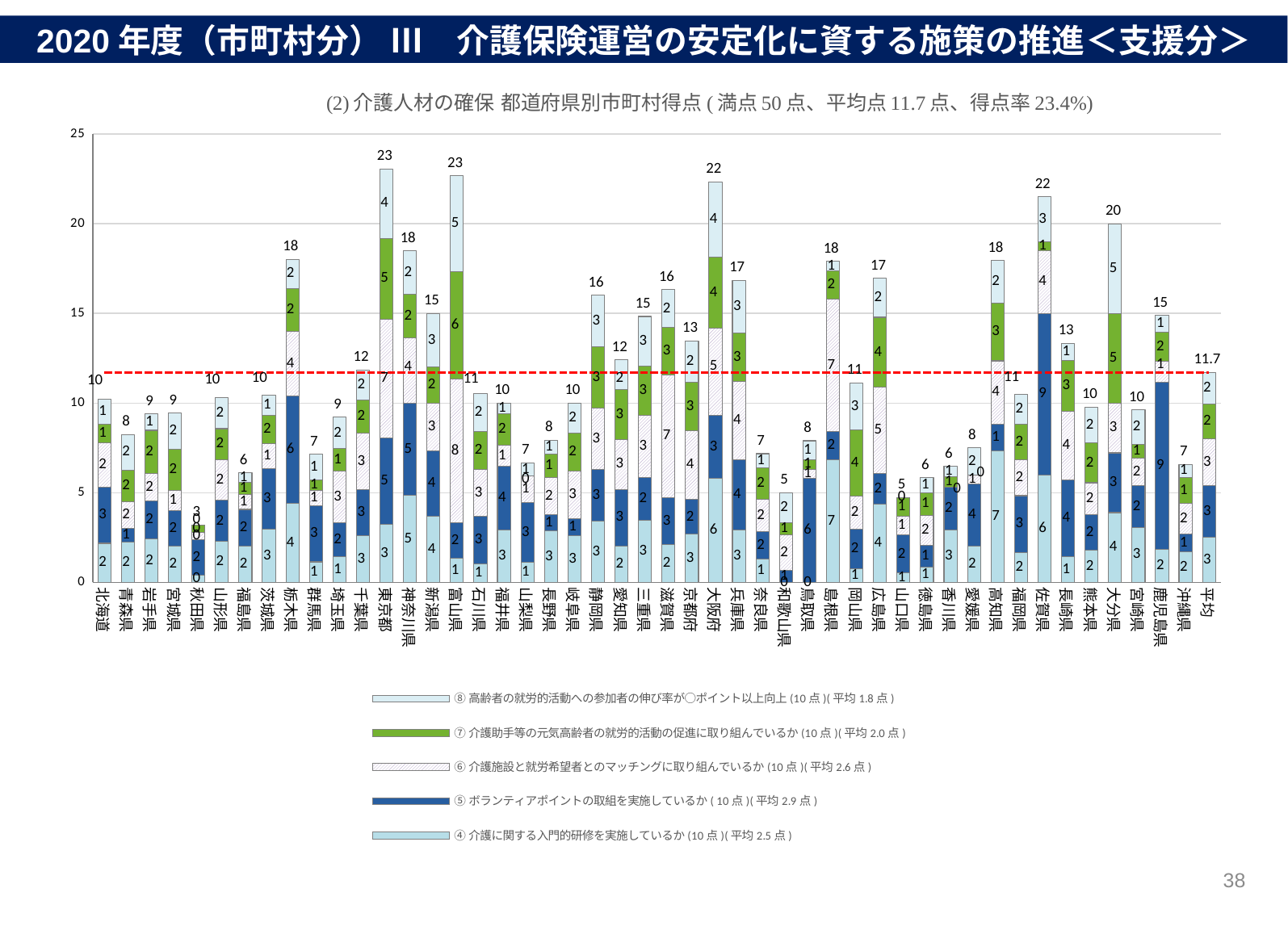

2020年度（市町村分） Ⅲ　介護保険運営の安定化に資する施策の推進＜支援分＞

### Chart

| Category | ④介護に関する入門的研修を実施しているか(10点)(平均2.5点) | ⑤ボランティアポイントの取組を実施しているか( 10点)(平均2.9点) | ⑥介護施設と就労希望者とのマッチングに取り組んでいるか(10点)(平均2.6点) | ⑦介護助手等の元気高齢者の就労的活動の促進に取り組んでいるか(10点)(平均2.0点) | ⑧高齢者の就労的活動への参加者の伸び率が○ポイント以上向上(10点)(平均1.8点) | 合計 | 平均 |
|---|---|---|---|---|---|---|---|
| 北海道 | 2.17877094972067 | 3.1284916201117317 | 2.458100558659218 | 1.0614525139664805 | 1.3966480446927374 | 10.223463687150838 | 11.70017231476163 |
| 青森県 | 2.25 | 0.75 | 1.5 | 1.75 | 2.0 | 8.25 | 11.70017231476163 |
| 岩手県 | 2.4242424242424243 | 2.121212121212121 | 1.5151515151515151 | 2.4242424242424243 | 0.9090909090909091 | 9.393939393939393 | 11.70017231476163 |
| 宮城県 | 2.0 | 2.0 | 1.1428571428571428 | 2.2857142857142856 | 2.0 | 9.428571428571427 | 11.70017231476163 |
| 秋田県 | 0.4 | 2.0 | 0.4 | 0.4 | 0.0 | 3.1999999999999997 | 11.70017231476163 |
| 山形県 | 2.2857142857142856 | 2.2857142857142856 | 2.2857142857142856 | 1.7142857142857142 | 1.7142857142857142 | 10.285714285714285 | 11.70017231476163 |
| 福島県 | 2.0338983050847457 | 2.0338983050847457 | 0.847457627118644 | 0.6779661016949152 | 0.5084745762711864 | 6.101694915254237 | 11.70017231476163 |
| 茨城県 | 2.9545454545454546 | 3.409090909090909 | 1.3636363636363635 | 1.5909090909090908 | 1.1363636363636365 | 10.454545454545453 | 11.70017231476163 |
| 栃木県 | 4.4 | 6.0 | 3.6 | 2.4 | 1.6 | 18.0 | 11.70017231476163 |
| 群馬県 | 1.1428571428571428 | 3.142857142857143 | 0.8571428571428571 | 0.5714285714285714 | 1.4285714285714286 | 7.142857142857142 | 11.70017231476163 |
| 埼玉県 | 1.4285714285714286 | 1.9047619047619047 | 2.857142857142857 | 1.2698412698412698 | 1.746031746031746 | 9.206349206349206 | 11.70017231476163 |
| 千葉県 | 2.5925925925925926 | 2.5925925925925926 | 3.1481481481481484 | 1.8518518518518519 | 1.6666666666666667 | 11.851851851851851 | 11.70017231476163 |
| 東京都 | 3.225806451612903 | 4.838709677419355 | 6.612903225806452 | 4.516129032258065 | 3.870967741935484 | 23.06451612903226 | 11.70017231476163 |
| 神奈川県 | 4.848484848484849 | 5.151515151515151 | 3.6363636363636362 | 2.4242424242424243 | 2.4242424242424243 | 18.484848484848488 | 11.70017231476163 |
| 新潟県 | 3.6666666666666665 | 3.6666666666666665 | 2.6666666666666665 | 2.0 | 3.0 | 15.0 | 11.70017231476163 |
| 富山県 | 1.3333333333333333 | 2.0 | 8.0 | 6.0 | 5.333333333333333 | 22.666666666666664 | 11.70017231476163 |
| 石川県 | 1.0526315789473684 | 2.6315789473684212 | 2.6315789473684212 | 2.1052631578947367 | 2.1052631578947367 | 10.526315789473683 | 11.70017231476163 |
| 福井県 | 2.9411764705882355 | 3.5294117647058822 | 1.1764705882352942 | 1.7647058823529411 | 0.5882352941176471 | 10.0 | 11.70017231476163 |
| 山梨県 | 1.1111111111111112 | 3.3333333333333335 | 1.4814814814814814 | 0.0 | 0.7407407407407407 | 6.666666666666666 | 11.70017231476163 |
| 長野県 | 2.857142857142857 | 0.9090909090909091 | 2.0779220779220777 | 1.2987012987012987 | 0.7792207792207793 | 7.922077922077922 | 11.70017231476163 |
| 岐阜県 | 2.619047619047619 | 0.9523809523809523 | 2.619047619047619 | 2.142857142857143 | 1.6666666666666667 | 9.999999999999998 | 11.70017231476163 |
| 静岡県 | 3.4285714285714284 | 2.857142857142857 | 3.4285714285714284 | 3.4285714285714284 | 2.857142857142857 | 16.0 | 11.70017231476163 |
| 愛知県 | 2.037037037037037 | 3.1481481481481484 | 2.7777777777777777 | 2.7777777777777777 | 1.6666666666666667 | 12.407407407407407 | 11.70017231476163 |
| 三重県 | 3.4482758620689653 | 2.413793103448276 | 3.4482758620689653 | 2.7586206896551726 | 2.7586206896551726 | 14.827586206896552 | 11.70017231476163 |
| 滋賀県 | 2.1052631578947367 | 2.6315789473684212 | 6.842105263157895 | 2.6315789473684212 | 2.1052631578947367 | 16.31578947368421 | 11.70017231476163 |
| 京都府 | 2.6923076923076925 | 1.9230769230769231 | 3.8461538461538463 | 2.6923076923076925 | 2.3076923076923075 | 13.46153846153846 | 11.70017231476163 |
| 大阪府 | 5.813953488372093 | 3.488372093023256 | 4.883720930232558 | 3.953488372093023 | 4.186046511627907 | 22.325581395348834 | 11.70017231476163 |
| 兵庫県 | 2.926829268292683 | 3.902439024390244 | 4.390243902439025 | 2.682926829268293 | 2.926829268292683 | 16.829268292682926 | 11.70017231476163 |
| 奈良県 | 1.2820512820512822 | 1.5384615384615385 | 1.794871794871795 | 1.794871794871795 | 0.7692307692307693 | 7.17948717948718 | 11.70017231476163 |
| 和歌山県 | 0.0 | 0.6666666666666666 | 2.0 | 0.6666666666666666 | 1.6666666666666667 | 5.0 | 11.70017231476163 |
| 鳥取県 | 0.0 | 5.7894736842105265 | 0.5263157894736842 | 0.5263157894736842 | 1.0526315789473684 | 7.894736842105263 | 11.70017231476163 |
| 島根県 | 6.842105263157895 | 1.5789473684210527 | 7.368421052631579 | 1.5789473684210527 | 0.5263157894736842 | 17.894736842105264 | 11.70017231476163 |
| 岡山県 | 0.7407407407407407 | 2.2222222222222223 | 1.8518518518518519 | 3.7037037037037037 | 2.5925925925925926 | 11.11111111111111 | 11.70017231476163 |
| 広島県 | 4.3478260869565215 | 1.7391304347826086 | 4.782608695652174 | 3.9130434782608696 | 2.1739130434782608 | 16.956521739130434 | 11.70017231476163 |
| 山口県 | 0.5263157894736842 | 2.1052631578947367 | 1.0526315789473684 | 1.0526315789473684 | 0.0 | 4.7368421052631575 | 11.70017231476163 |
| 徳島県 | 0.8333333333333334 | 1.25 | 1.6666666666666667 | 1.25 | 0.8333333333333334 | 5.833333333333333 | 11.70017231476163 |
| 香川県 | 2.9411764705882355 | 2.3529411764705883 | 0.0 | 0.5882352941176471 | 0.5882352941176471 | 6.470588235294118 | 11.70017231476163 |
| 愛媛県 | 2.0 | 3.5 | 0.5 | 0.0 | 1.5 | 7.5 | 11.70017231476163 |
| 高知県 | 7.352941176470588 | 1.4705882352941178 | 3.5294117647058822 | 3.235294117647059 | 2.3529411764705883 | 17.941176470588236 | 11.70017231476163 |
| 福岡県 | 1.6666666666666667 | 3.1666666666666665 | 2.0 | 2.0 | 1.6666666666666667 | 10.499999999999998 | 11.70017231476163 |
| 佐賀県 | 6.0 | 9.0 | 3.5 | 0.5 | 2.5 | 21.5 | 11.70017231476163 |
| 長崎県 | 1.4285714285714286 | 4.285714285714286 | 3.8095238095238093 | 2.857142857142857 | 0.9523809523809523 | 13.333333333333334 | 11.70017231476163 |
| 熊本県 | 1.7777777777777777 | 2.0 | 1.7777777777777777 | 2.2222222222222223 | 2.0 | 9.777777777777779 | 11.70017231476163 |
| 大分県 | 3.888888888888889 | 3.3333333333333335 | 2.7777777777777777 | 5.0 | 5.0 | 20.0 | 11.70017231476163 |
| 宮崎県 | 3.076923076923077 | 2.3076923076923075 | 1.5384615384615385 | 0.7692307692307693 | 1.9230769230769231 | 9.615384615384615 | 11.70017231476163 |
| 鹿児島県 | 1.8604651162790697 | 9.30232558139535 | 1.1627906976744187 | 1.627906976744186 | 0.9302325581395349 | 14.883720930232558 | 11.70017231476163 |
| 沖縄県 | 1.7073170731707317 | 0.975609756097561 | 1.7073170731707317 | 1.4634146341463414 | 0.7317073170731707 | 6.585365853658536 | 11.70017231476163 |
| 平均 | 2.5157955198161974 | 2.8604250430786906 | 2.6134405514072374 | 1.9529006318207927 | 1.7576105686387133 | 11.70017231476163 | 11.70017231476163 |
38